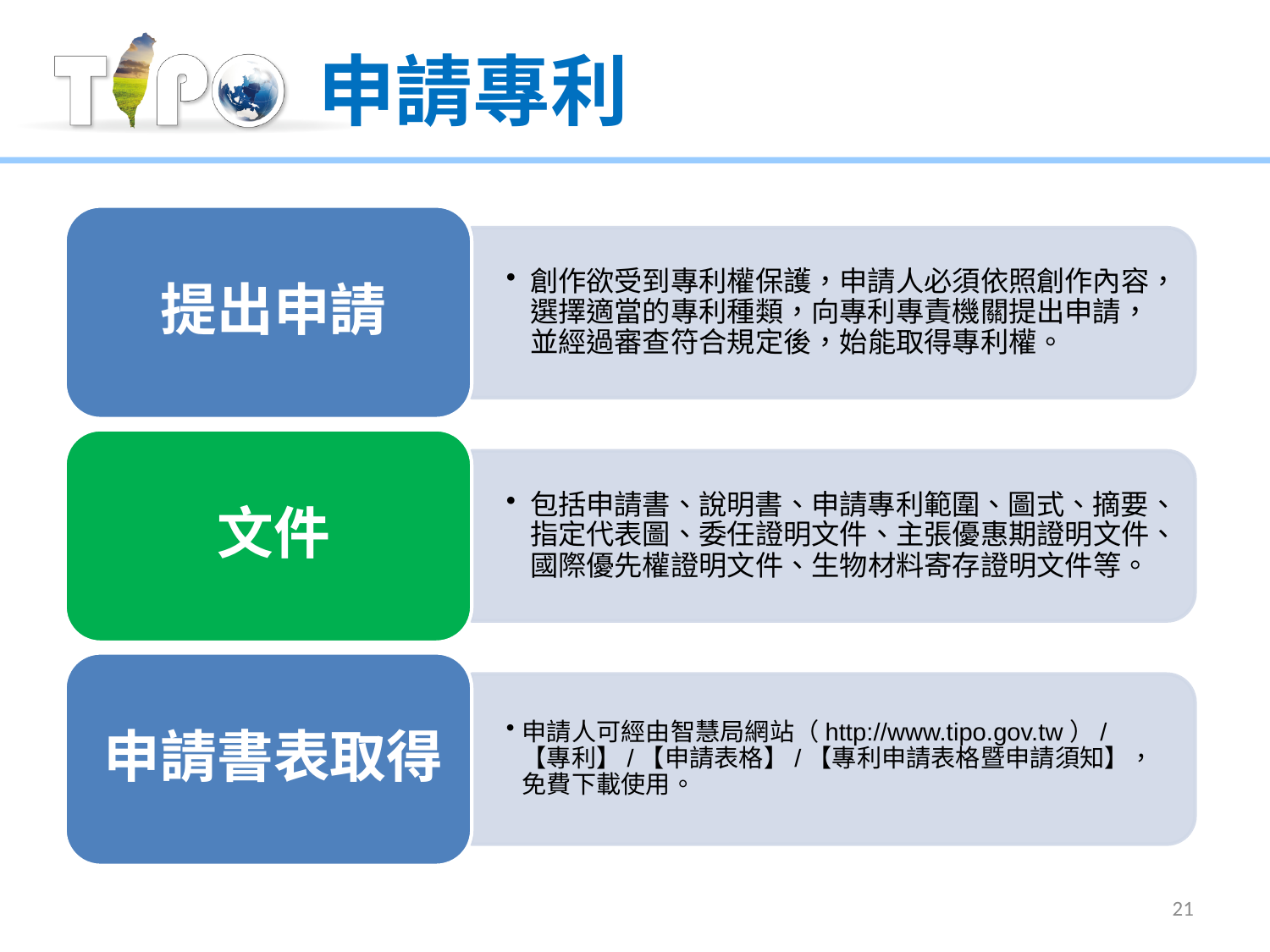

# 申請專利
創作欲受到專利權保護，申請人必須依照創作內容，選擇適當的專利種類，向專利專責機關提出申請，並經過審查符合規定後，始能取得專利權。
提出申請
包括申請書、說明書、申請專利範圍、圖式、摘要、指定代表圖、委任證明文件、主張優惠期證明文件、國際優先權證明文件、生物材料寄存證明文件等。
文件
申請人可經由智慧局網站（http://www.tipo.gov.tw）/【專利】/【申請表格】/【專利申請表格暨申請須知】，免費下載使用。
申請書表取得
21